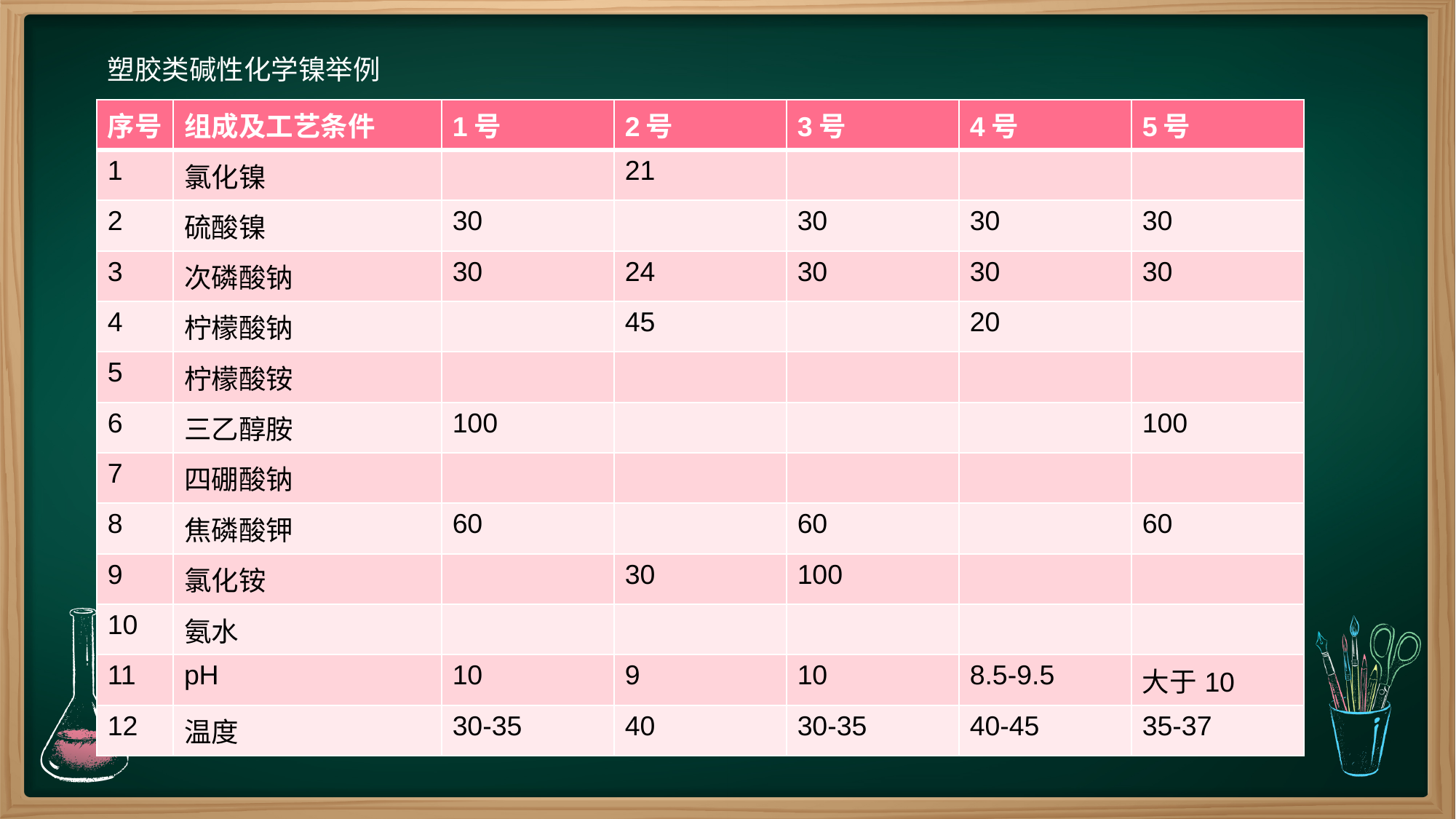

塑胶类碱性化学镍举例
| 序号 | 组成及工艺条件 | 1号 | 2号 | 3号 | 4号 | 5号 |
| --- | --- | --- | --- | --- | --- | --- |
| 1 | 氯化镍 |  | 21 |  |  |  |
| 2 | 硫酸镍 | 30 |  | 30 | 30 | 30 |
| 3 | 次磷酸钠 | 30 | 24 | 30 | 30 | 30 |
| 4 | 柠檬酸钠 |  | 45 |  | 20 |  |
| 5 | 柠檬酸铵 |  |  |  |  |  |
| 6 | 三乙醇胺 | 100 |  |  |  | 100 |
| 7 | 四硼酸钠 |  |  |  |  |  |
| 8 | 焦磷酸钾 | 60 |  | 60 |  | 60 |
| 9 | 氯化铵 |  | 30 | 100 |  |  |
| 10 | 氨水 |  |  |  |  |  |
| 11 | pH | 10 | 9 | 10 | 8.5-9.5 | 大于10 |
| 12 | 温度 | 30-35 | 40 | 30-35 | 40-45 | 35-37 |